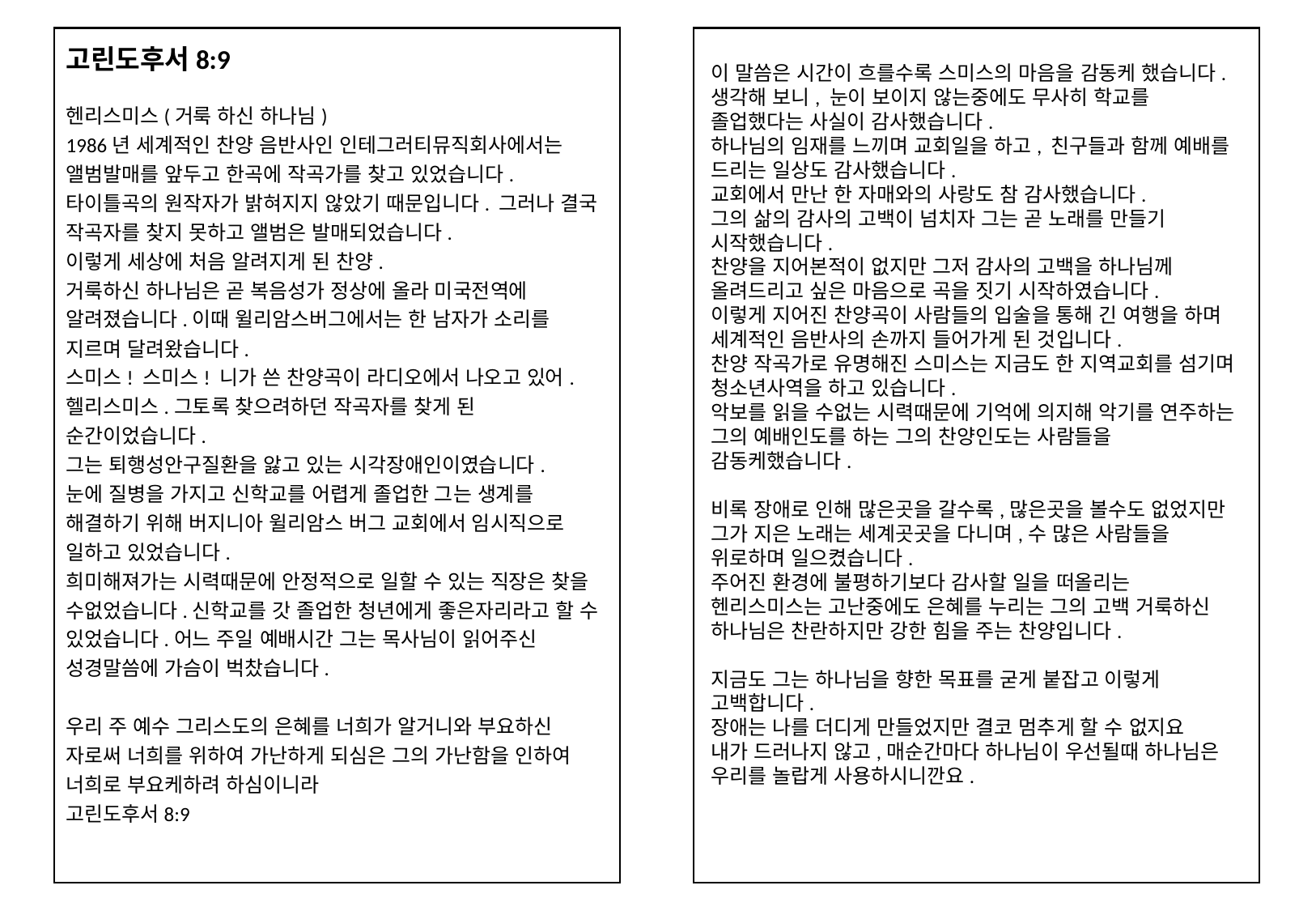

고린도후서8:9

헨리스미스(거룩 하신 하나님)
1986년 세계적인 찬양 음반사인 인테그러티뮤직회사에서는 앨범발매를 앞두고 한곡에 작곡가를 찾고 있었습니다.
타이틀곡의 원작자가 밝혀지지 않았기 때문입니다. 그러나 결국 작곡자를 찾지 못하고 앨범은 발매되었습니다.
이렇게 세상에 처음 알려지게 된 찬양.
거룩하신 하나님은 곧 복음성가 정상에 올라 미국전역에 알려졌습니다.이때 윌리암스버그에서는 한 남자가 소리를 지르며 달려왔습니다.
스미스! 스미스! 니가 쓴 찬양곡이 라디오에서 나오고 있어.
헬리스미스.그토록 찾으려하던 작곡자를 찾게 된 순간이었습니다.
그는 퇴행성안구질환을 앓고 있는 시각장애인이였습니다.
눈에 질병을 가지고 신학교를 어렵게 졸업한 그는 생계를 해결하기 위해 버지니아 윌리암스 버그 교회에서 임시직으로 일하고 있었습니다.
희미해져가는 시력때문에 안정적으로 일할 수 있는 직장은 찾을 수없었습니다.신학교를 갓 졸업한 청년에게 좋은자리라고 할 수 있었습니다.어느 주일 예배시간 그는 목사님이 읽어주신 성경말씀에 가슴이 벅찼습니다.

우리 주 예수 그리스도의 은혜를 너희가 알거니와 부요하신 자로써 너희를 위하여 가난하게 되심은 그의 가난함을 인하여 너희로 부요케하려 하심이니라 
고린도후서8:9
이 말씀은 시간이 흐를수록 스미스의 마음을 감동케 했습니다.
생각해 보니, 눈이 보이지 않는중에도 무사히 학교를 졸업했다는 사실이 감사했습니다.
하나님의 임재를 느끼며 교회일을 하고, 친구들과 함께 예배를 드리는 일상도 감사했습니다.
교회에서 만난 한 자매와의 사랑도 참 감사했습니다.
그의 삶의 감사의 고백이 넘치자 그는 곧 노래를 만들기 시작했습니다.
찬양을 지어본적이 없지만 그저 감사의 고백을 하나님께 올려드리고 싶은 마음으로 곡을 짓기 시작하였습니다.
이렇게 지어진 찬양곡이 사람들의 입술을 통해 긴 여행을 하며 세계적인 음반사의 손까지 들어가게 된 것입니다.
찬양 작곡가로 유명해진 스미스는 지금도 한 지역교회를 섬기며 청소년사역을 하고 있습니다.
악보를 읽을 수없는 시력때문에 기억에 의지해 악기를 연주하는 그의 예배인도를 하는 그의 찬양인도는 사람들을 감동케했습니다.
비록 장애로 인해 많은곳을 갈수록,많은곳을 볼수도 없었지만 그가 지은 노래는 세계곳곳을 다니며,수 많은 사람들을 위로하며 일으켰습니다.
주어진 환경에 불평하기보다 감사할 일을 떠올리는 헨리스미스는 고난중에도 은혜를 누리는 그의 고백 거룩하신 하나님은 찬란하지만 강한 힘을 주는 찬양입니다.

지금도 그는 하나님을 향한 목표를 굳게 붙잡고 이렇게 고백합니다.
장애는 나를 더디게 만들었지만 결코 멈추게 할 수 없지요
내가 드러나지 않고,매순간마다 하나님이 우선될때 하나님은 우리를 놀랍게 사용하시니깐요.